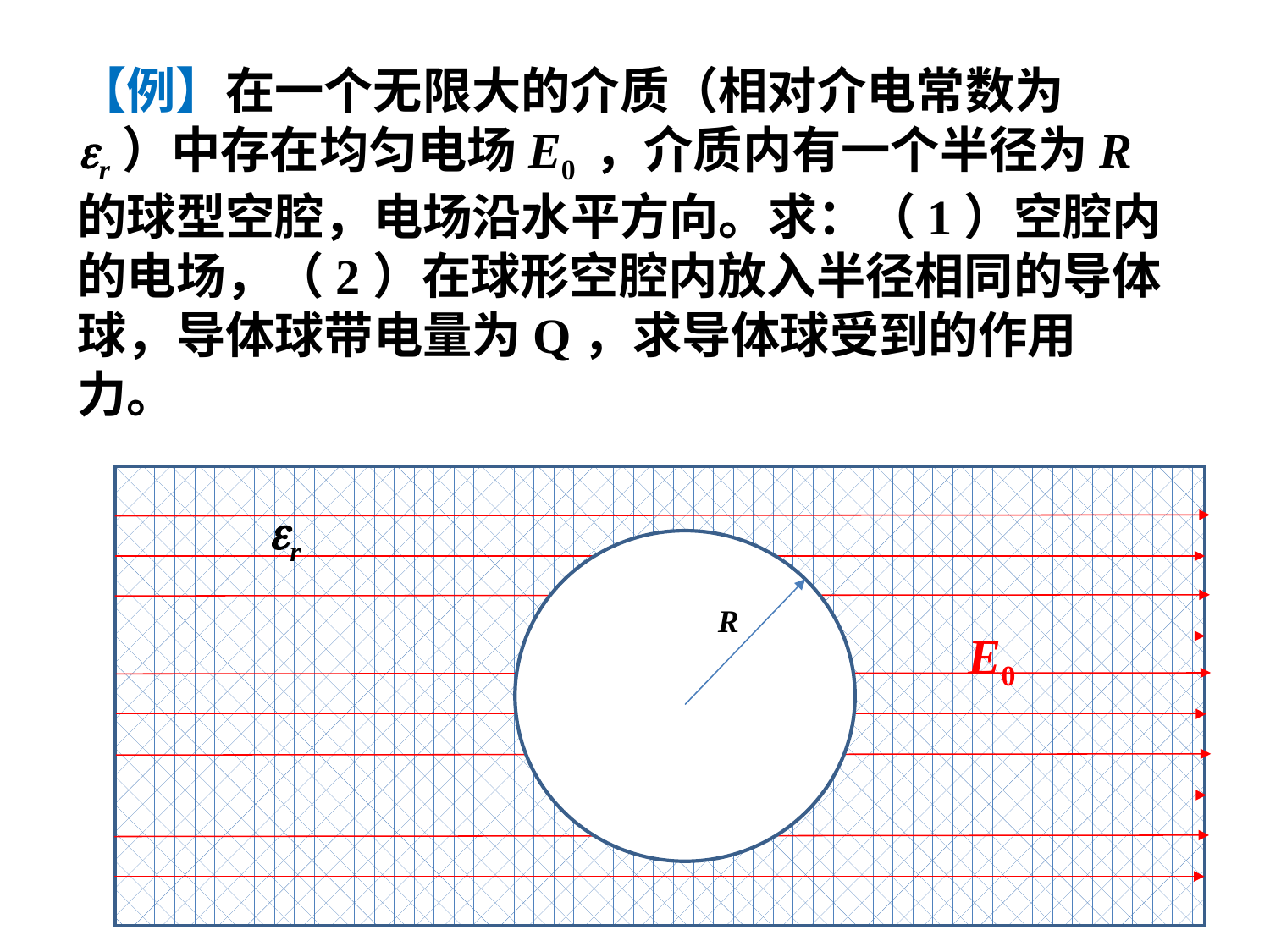

【例】在一个无限大的介质（相对介电常数为εr）中存在均匀电场E0 ，介质内有一个半径为R的球型空腔，电场沿水平方向。求：（1）空腔内的电场，（2）在球形空腔内放入半径相同的导体球，导体球带电量为Q，求导体球受到的作用力。

εr

R
E0